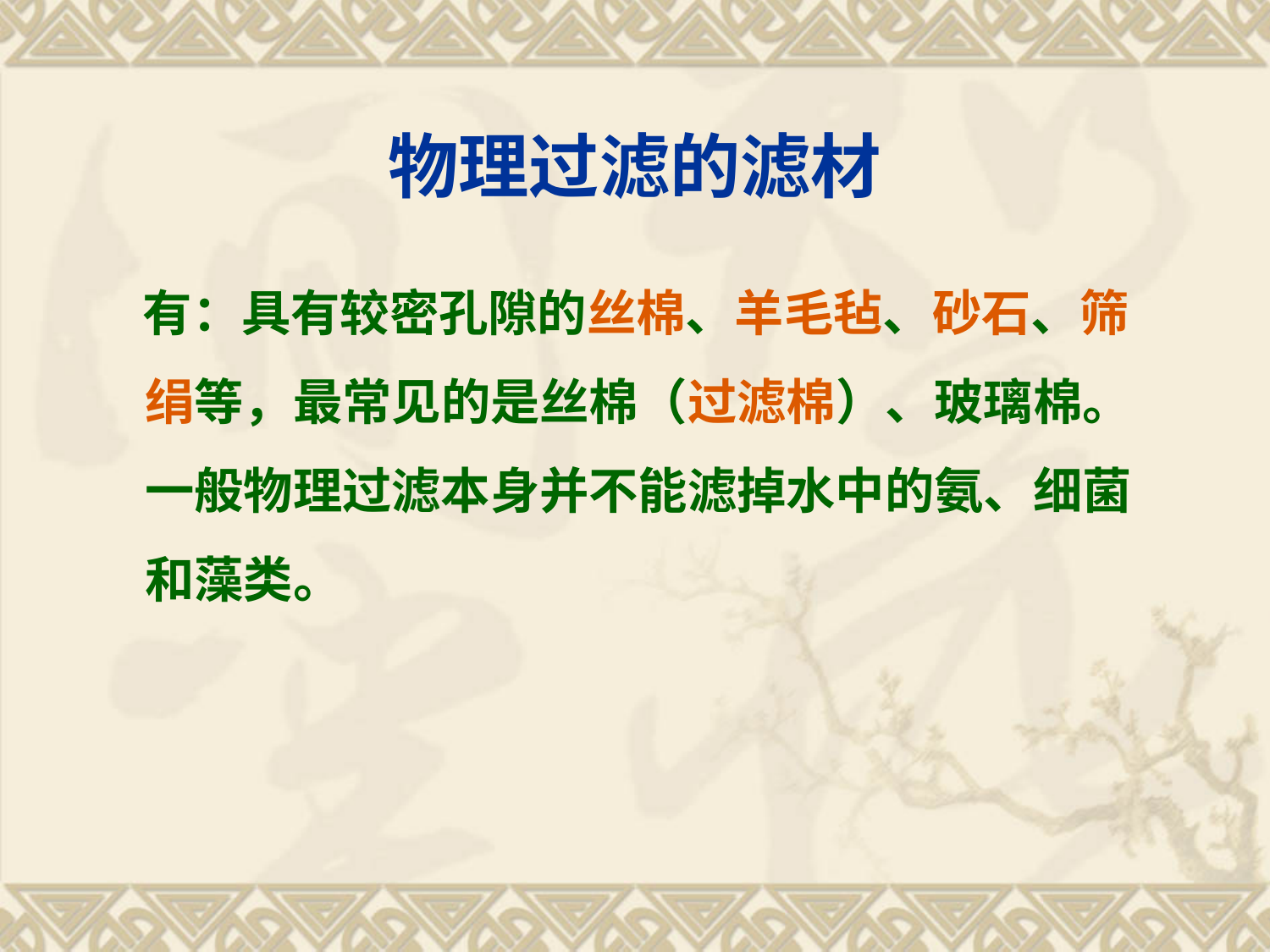

# 物理过滤的滤材
   有：具有较密孔隙的丝棉、羊毛毡、砂石、筛绢等，最常见的是丝棉（过滤棉）、玻璃棉。一般物理过滤本身并不能滤掉水中的氨、细菌和藻类。